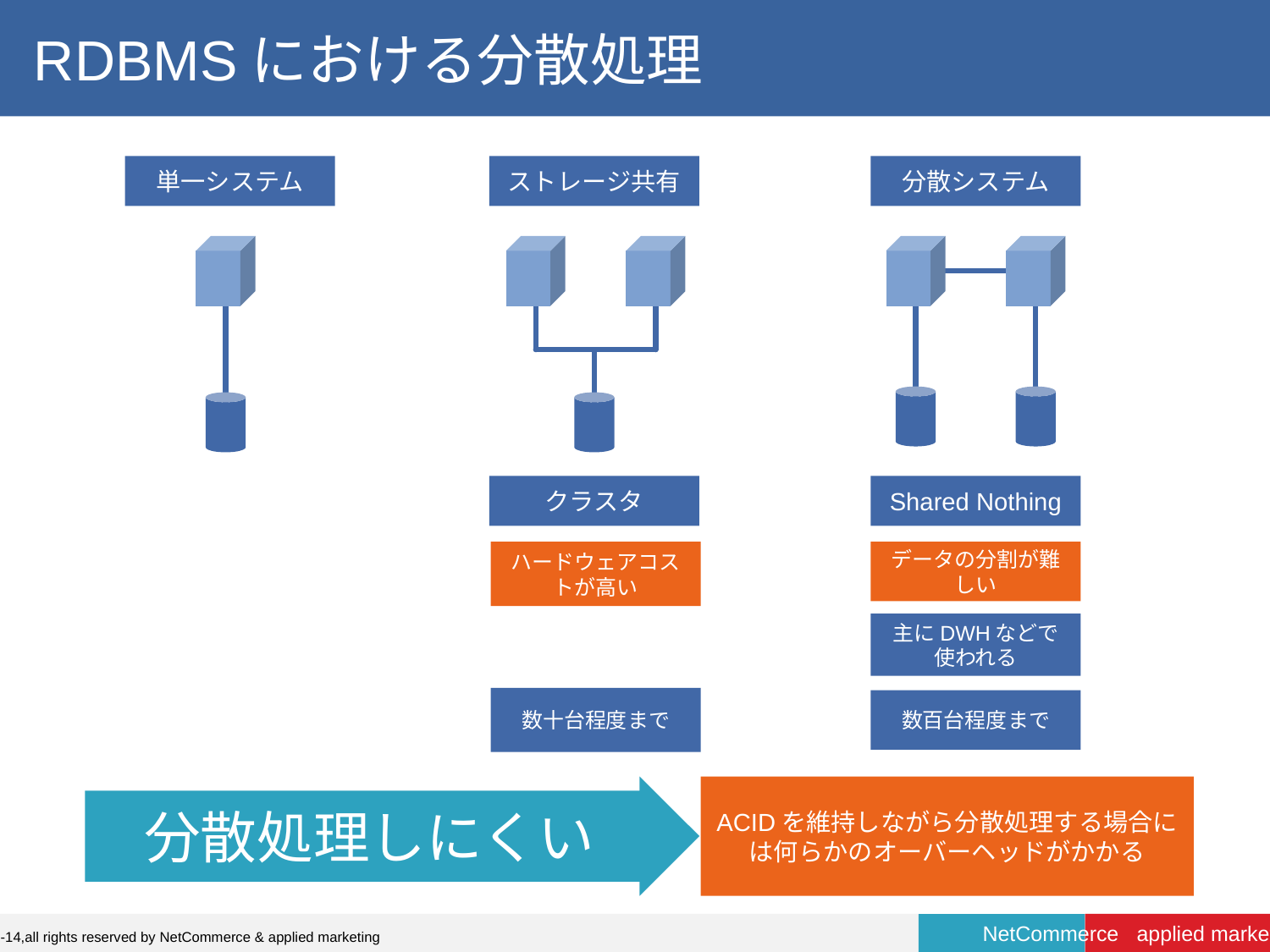

# RDBMSにおける分散処理
単一システム

ストレージ共有

分散システム

クラスタ
Shared Nothing
ハードウェアコストが高い
データの分割が難しい
主にDWHなどで使われる
数十台程度まで
数百台程度まで
分散処理しにくい
ACIDを維持しながら分散処理する場合には何らかのオーバーヘッドがかかる